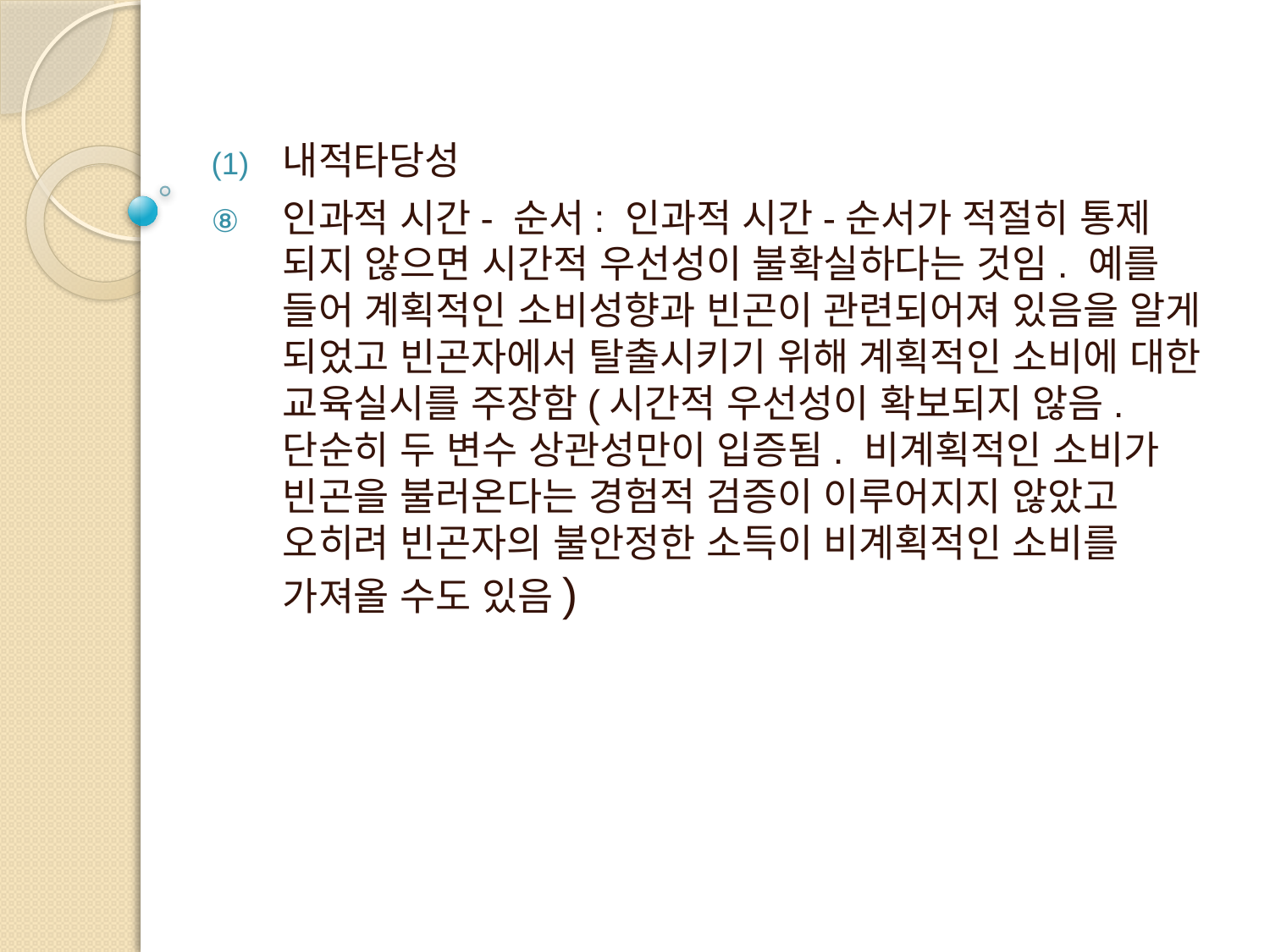

내적타당성
인과적 시간- 순서: 인과적 시간-순서가 적절히 통제 되지 않으면 시간적 우선성이 불확실하다는 것임. 예를 들어 계획적인 소비성향과 빈곤이 관련되어져 있음을 알게 되었고 빈곤자에서 탈출시키기 위해 계획적인 소비에 대한 교육실시를 주장함(시간적 우선성이 확보되지 않음. 단순히 두 변수 상관성만이 입증됨. 비계획적인 소비가 빈곤을 불러온다는 경험적 검증이 이루어지지 않았고 오히려 빈곤자의 불안정한 소득이 비계획적인 소비를 가져올 수도 있음)